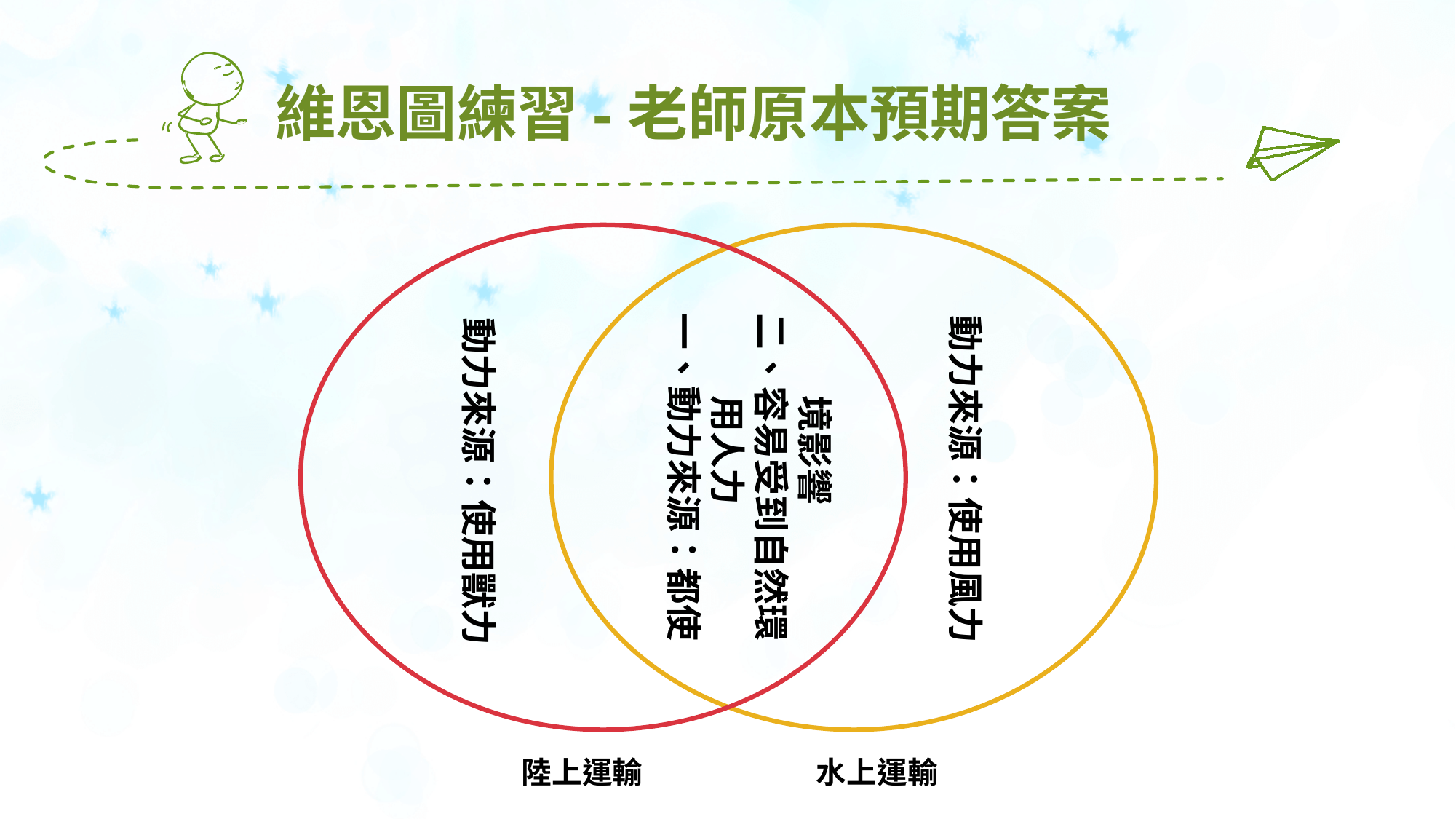

# 維恩圖練習-老師原本預期答案

         境影響
二、容易受到自然環
         用人力
一、動力來源：都使

動力來源：使用風力

動力來源：使用獸力
陸上運輸
水上運輸